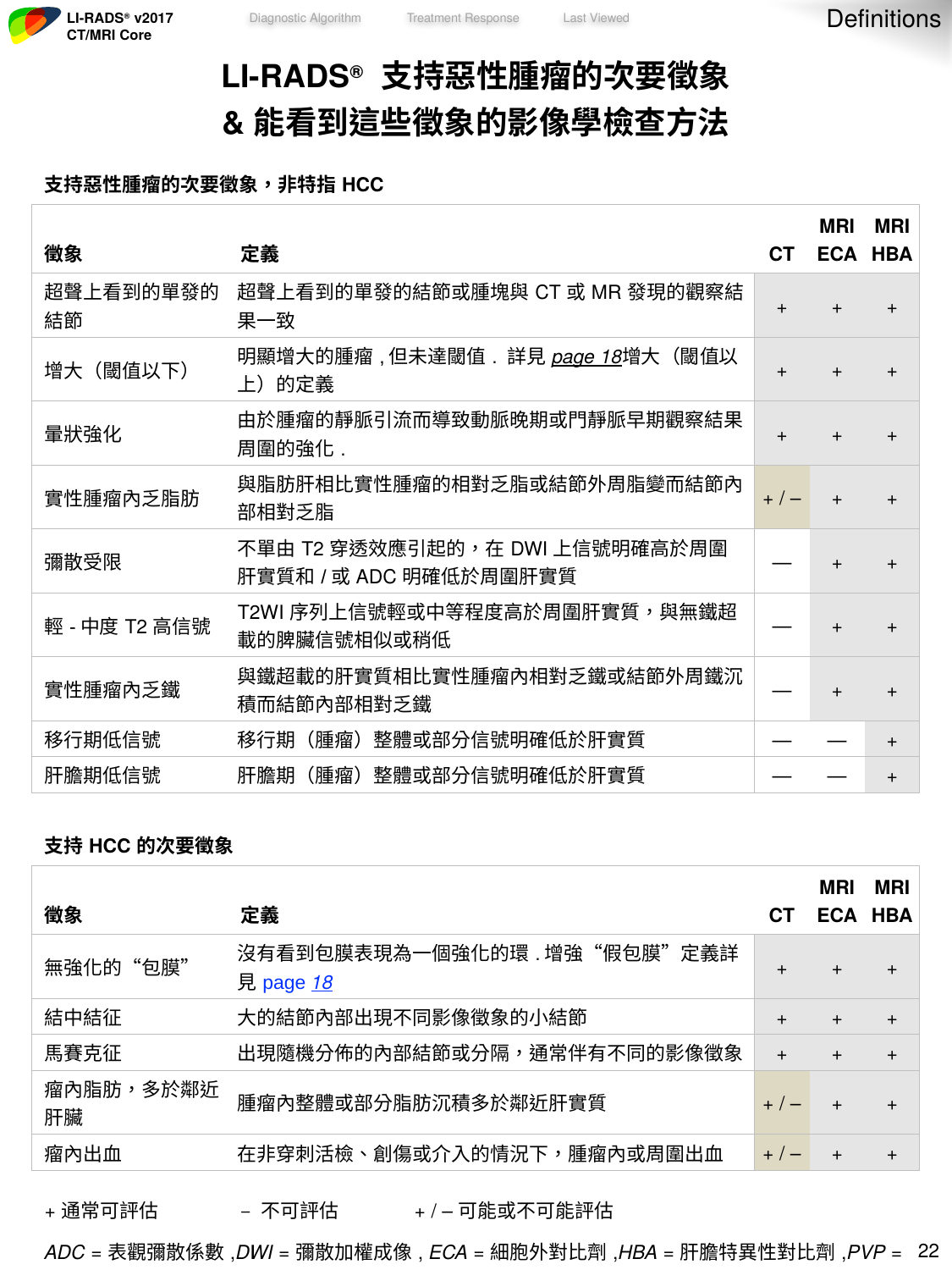

Definitions
| LI-RADS® 支持惡性腫瘤的次要徵象 &能看到這些徵象的影像學檢查方法 |  |  |  |  |  |
| --- | --- | --- | --- | --- | --- |
| 支持惡性腫瘤的次要徵象，非特指HCC |  |  |  |  |  |
| 徵象 | 定義 |  | CT | MRI ECA | MRI HBA |
| 超聲上看到的單發的結節 | 超聲上看到的單發的結節或腫塊與CT或MR發現的觀察結果一致 |  | + | + | + |
| 增大（閾值以下） | 明顯增大的腫瘤,但未達閾值. 詳見page 18增大（閾值以上）的定義 |  | + | + | + |
| 暈狀強化 | 由於腫瘤的靜脈引流而導致動脈晚期或門靜脈早期觀察結果周圍的強化. |  | + | + | + |
| 實性腫瘤內乏脂肪 | 與脂肪肝相比實性腫瘤的相對乏脂或結節外周脂變而結節內部相對乏脂 |  | + / – | + | + |
| 彌散受限 | 不單由T2穿透效應引起的，在DWI上信號明確高於周圍肝實質和/或ADC明確低於周圍肝實質 |  | — | + | + |
| 輕-中度T2高信號 | T2WI序列上信號輕或中等程度高於周圍肝實質，與無鐵超載的脾臟信號相似或稍低 |  | — | + | + |
| 實性腫瘤內乏鐵 | 與鐵超載的肝實質相比實性腫瘤內相對乏鐵或結節外周鐵沉積而結節內部相對乏鐵 |  | — | + | + |
| 移行期低信號 | 移行期（腫瘤）整體或部分信號明確低於肝實質 |  | — | — | + |
| 肝膽期低信號 | 肝膽期（腫瘤）整體或部分信號明確低於肝實質 |  | — | — | + |
| 支持HCC的次要徵象 |  |  |  |  |  |
| 徵象 | 定義 |  | CT | MRI ECA | MRI HBA |
| 無強化的“包膜” | 沒有看到包膜表現為一個強化的環.增強“假包膜”定義詳見page 18 |  | + | + | + |
| 結中結征 | 大的結節內部出現不同影像徵象的小結節 |  | + | + | + |
| 馬賽克征 | 出現隨機分佈的內部結節或分隔，通常伴有不同的影像徵象 |  | + | + | + |
| 瘤內脂肪，多於鄰近肝臟 | 腫瘤內整體或部分脂肪沉積多於鄰近肝實質 |  | + / – | + | + |
| 瘤內出血 | 在非穿刺活檢、創傷或介入的情況下，腫瘤內或周圍出血 |  | + / – | + | + |
| +通常可評估 | – 不可評估 | + / –可能或不可能評估 |  |  |  |
| ADC =表觀彌散係數,DWI =彌散加權成像, ECA =細胞外對比劑,HBA =肝膽特異性對比劑,PVP =門靜脈期,T2WI = T2加權成像 |  |  |  |  |  |
22